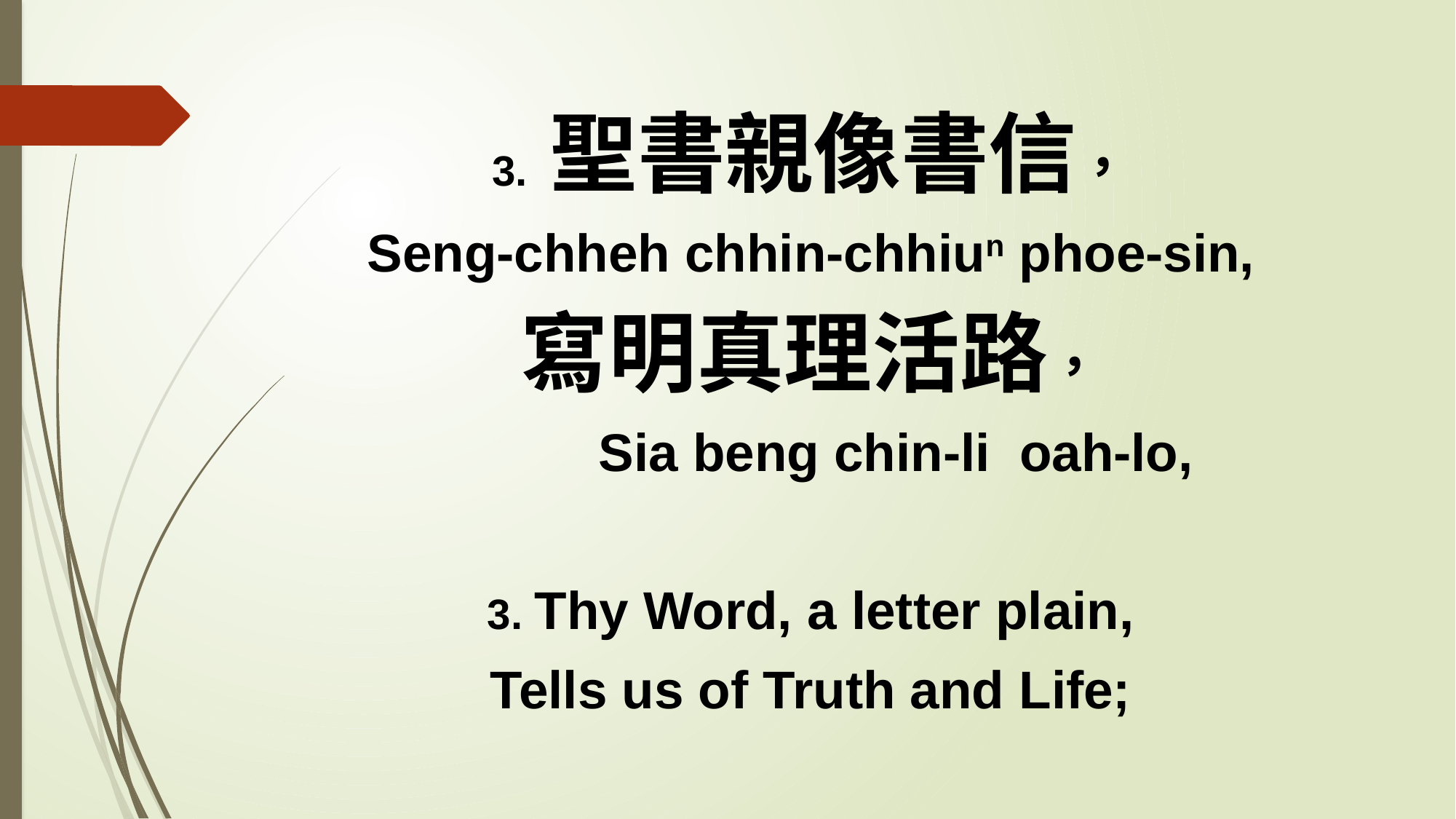

3. 聖書親像書信，
Seng-chheh chhin-chhiun phoe-sin,
寫明真理活路，
                       Sia beng chin-li  oah-lo,

3. Thy Word, a letter plain,
Tells us of Truth and Life;